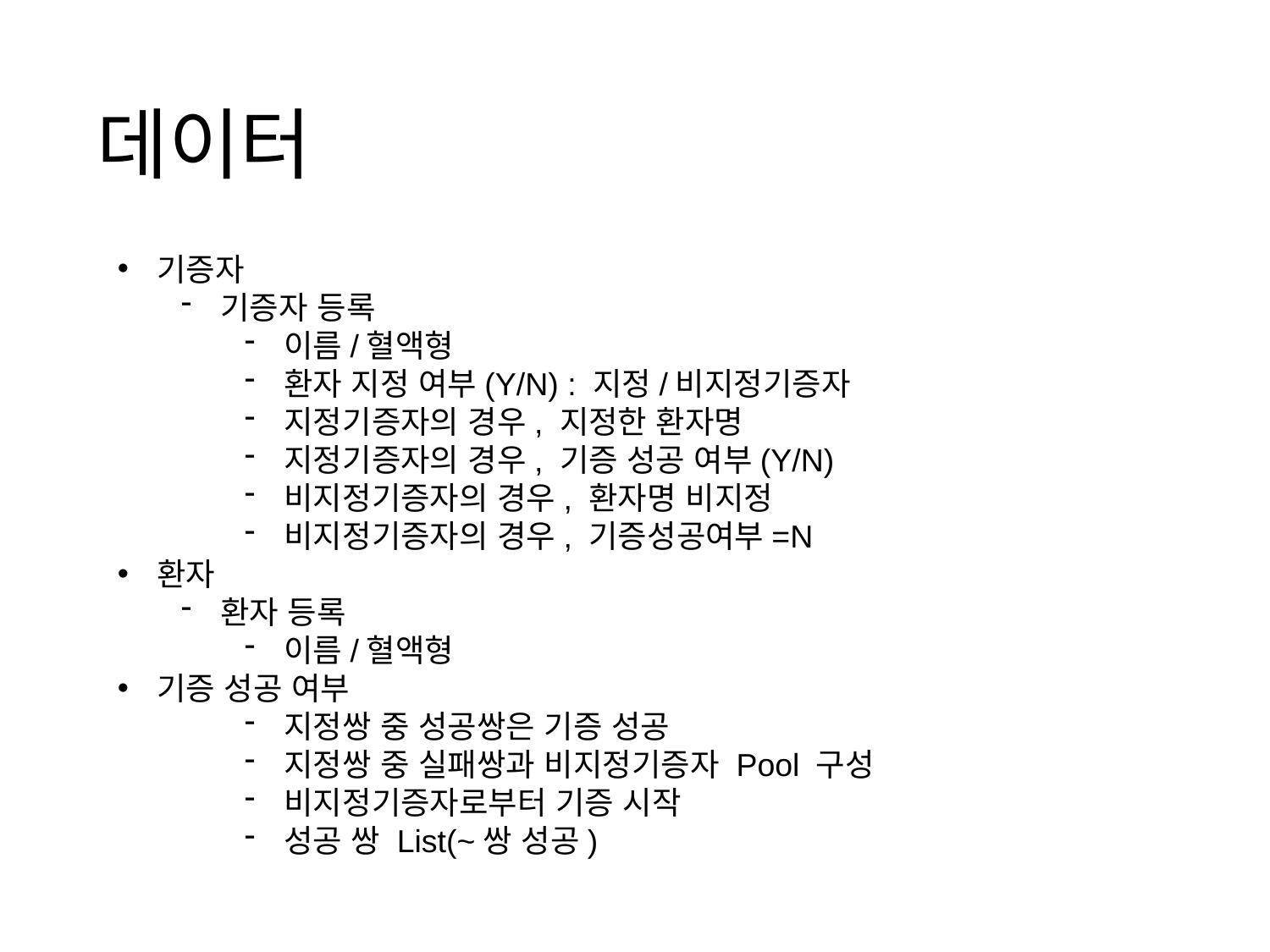

데이터
기증자
기증자 등록
이름/혈액형
환자 지정 여부(Y/N) : 지정/비지정기증자
지정기증자의 경우, 지정한 환자명
지정기증자의 경우, 기증 성공 여부(Y/N)
비지정기증자의 경우, 환자명 비지정
비지정기증자의 경우, 기증성공여부=N
환자
환자 등록
이름/혈액형
기증 성공 여부
지정쌍 중 성공쌍은 기증 성공
지정쌍 중 실패쌍과 비지정기증자 Pool 구성
비지정기증자로부터 기증 시작
성공 쌍 List(~쌍 성공)